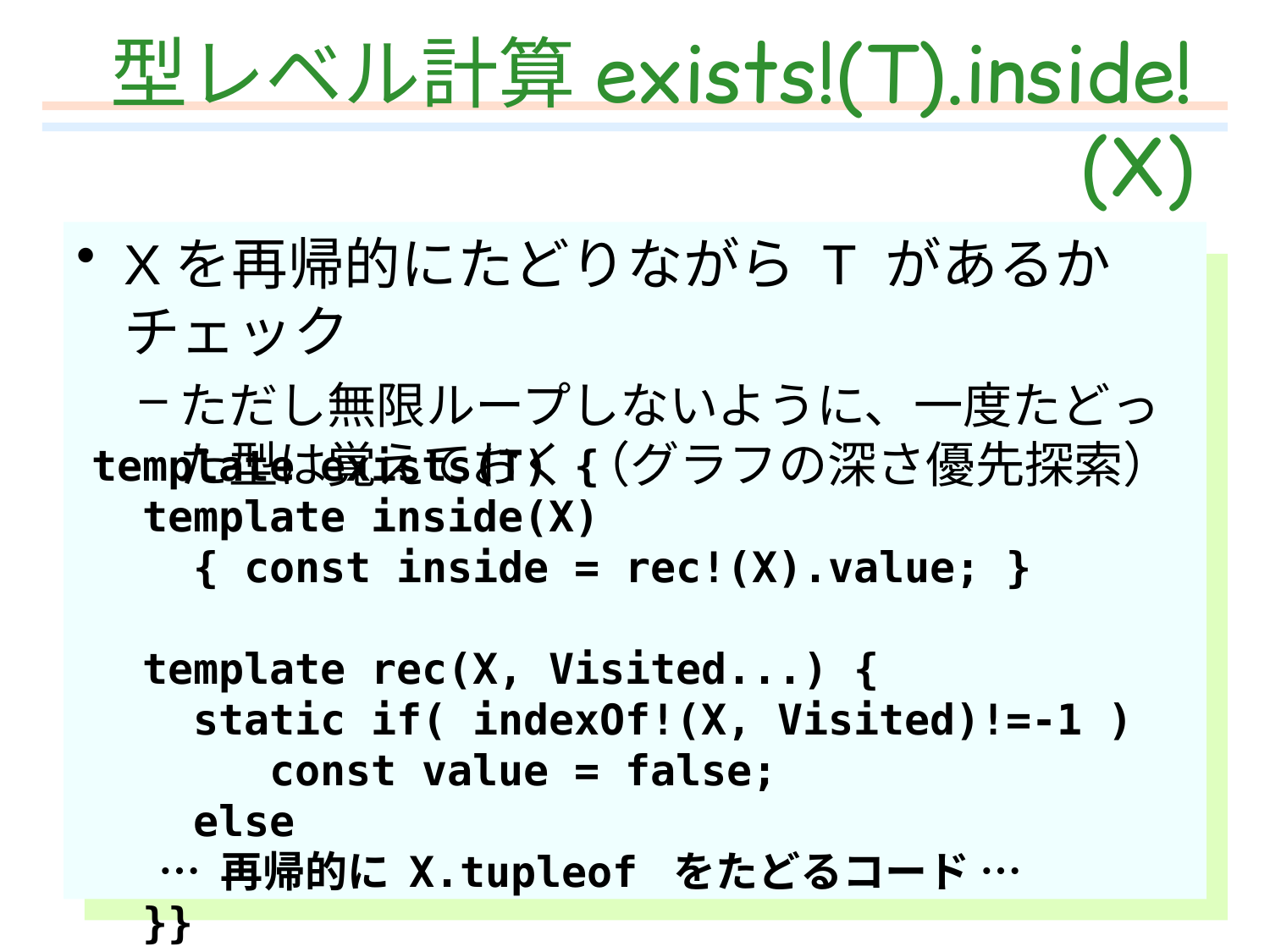

# 型レベル計算exists!(T).inside!(X)
Xを再帰的にたどりながら T があるかチェック
ただし無限ループしないように、一度たどった型は覚えておく （グラフの深さ優先探索）
template exists(T) {
  template inside(X)
    { const inside = rec!(X).value; }

  template rec(X, Visited...) {
    static if( indexOf!(X, Visited)!=-1 )
       const value = false;
    else
       … 再帰的に X.tupleof をたどるコード …
  }}